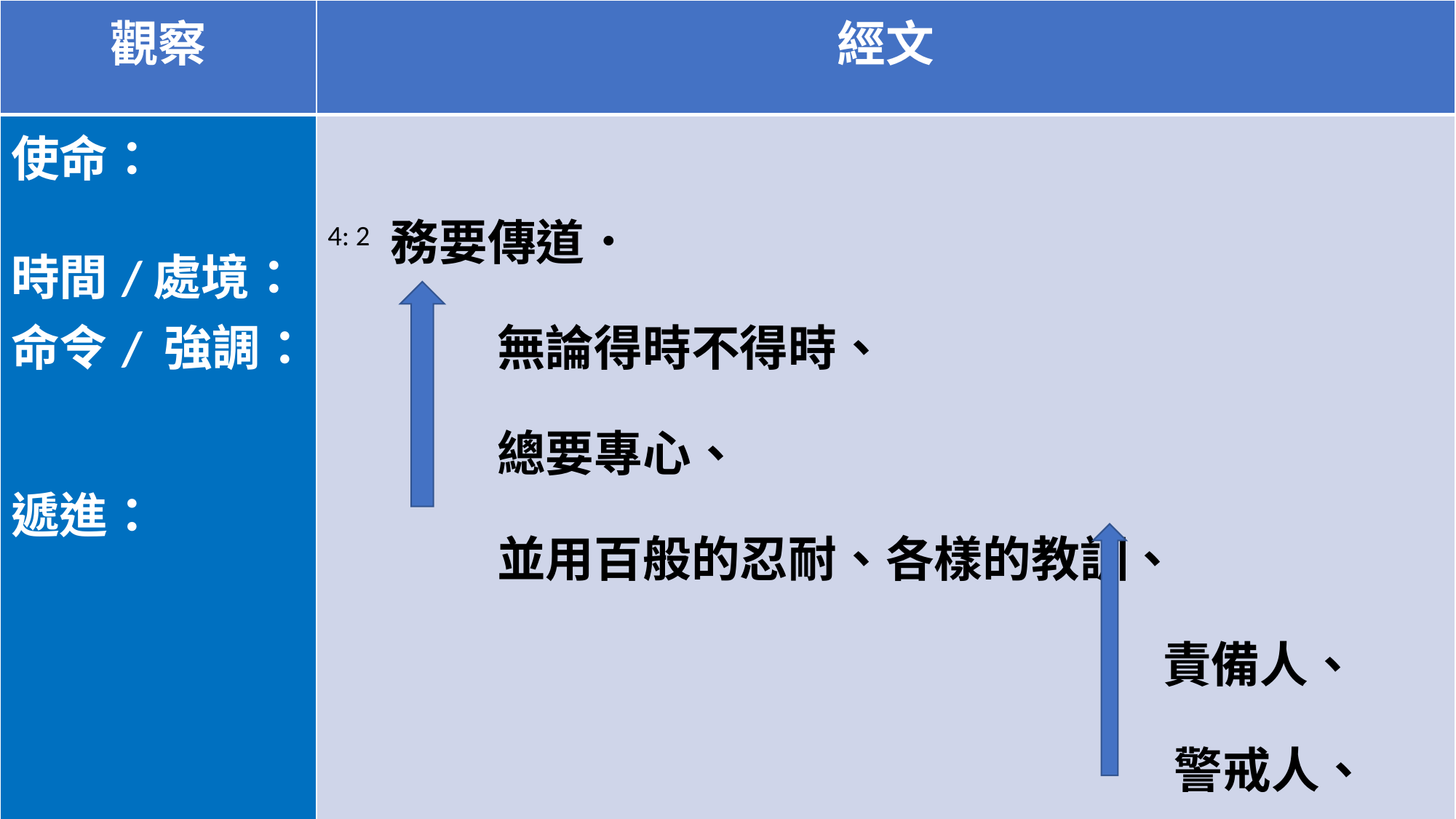

| 觀察 | 經文 |
| --- | --- |
| 使命： 時間/處境： 命令/ 強調： 遞進： | 4: 2 務要傳道． 無論得時不得時、 總要專心、 並用百般的忍耐、各樣的教訓、 責備人、 警戒人、 勸勉人。 |
# 觀炙